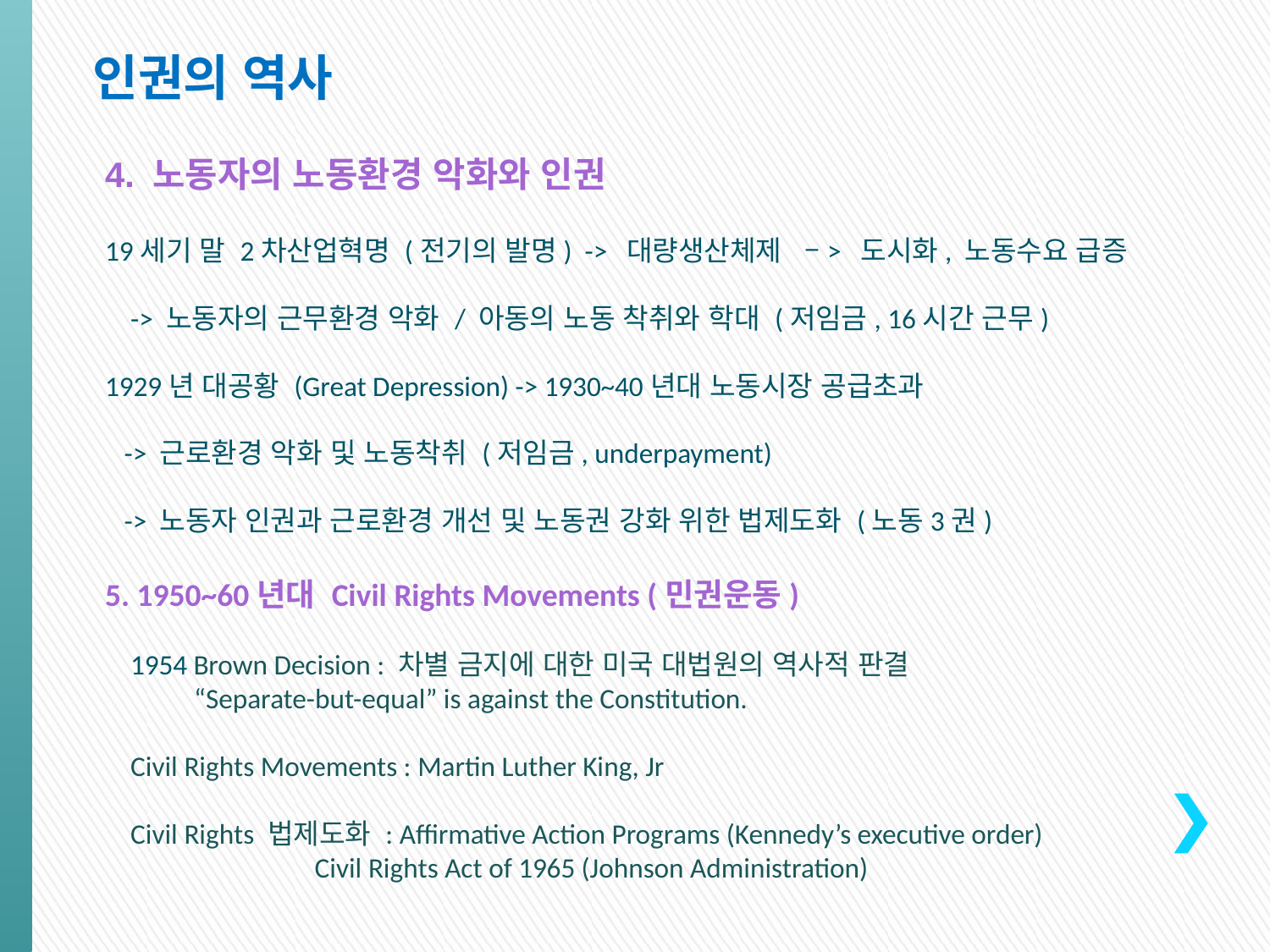

인권의 역사
4. 노동자의 노동환경 악화와 인권

19세기 말 2차산업혁명 (전기의 발명)  ->  대량생산체제   –>  도시화, 노동수요 급증

    -> 노동자의 근무환경 악화 / 아동의 노동 착취와 학대 (저임금, 16시간 근무)

1929년 대공황 (Great Depression) -> 1930~40년대 노동시장 공급초과

   -> 근로환경 악화 및 노동착취 (저임금, underpayment)

   -> 노동자 인권과 근로환경 개선 및 노동권 강화 위한 법제도화 (노동3권)

5. 1950~60년대 Civil Rights Movements (민권운동)

    1954 Brown Decision : 차별 금지에 대한 미국 대법원의 역사적 판결
              “Separate-but-equal” is against the Constitution.

    Civil Rights Movements : Martin Luther King, Jr

    Civil Rights 법제도화 : Affirmative Action Programs (Kennedy’s executive order)
                                 Civil Rights Act of 1965 (Johnson Administration)